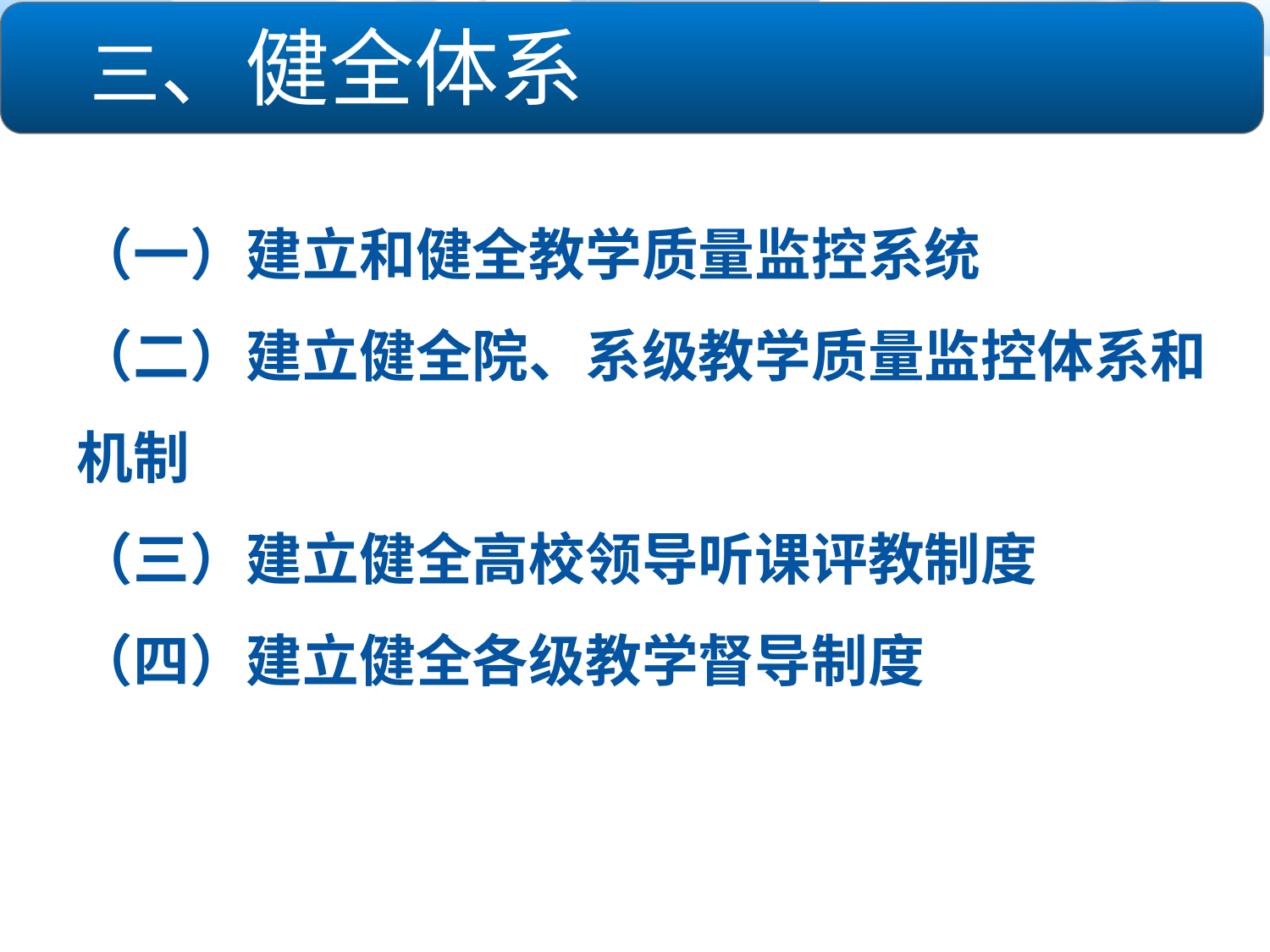

三、健全体系
（一）建立和健全教学质量监控系统
（二）建立健全院、系级教学质量监控体系和机制
（三）建立健全高校领导听课评教制度
（四）建立健全各级教学督导制度